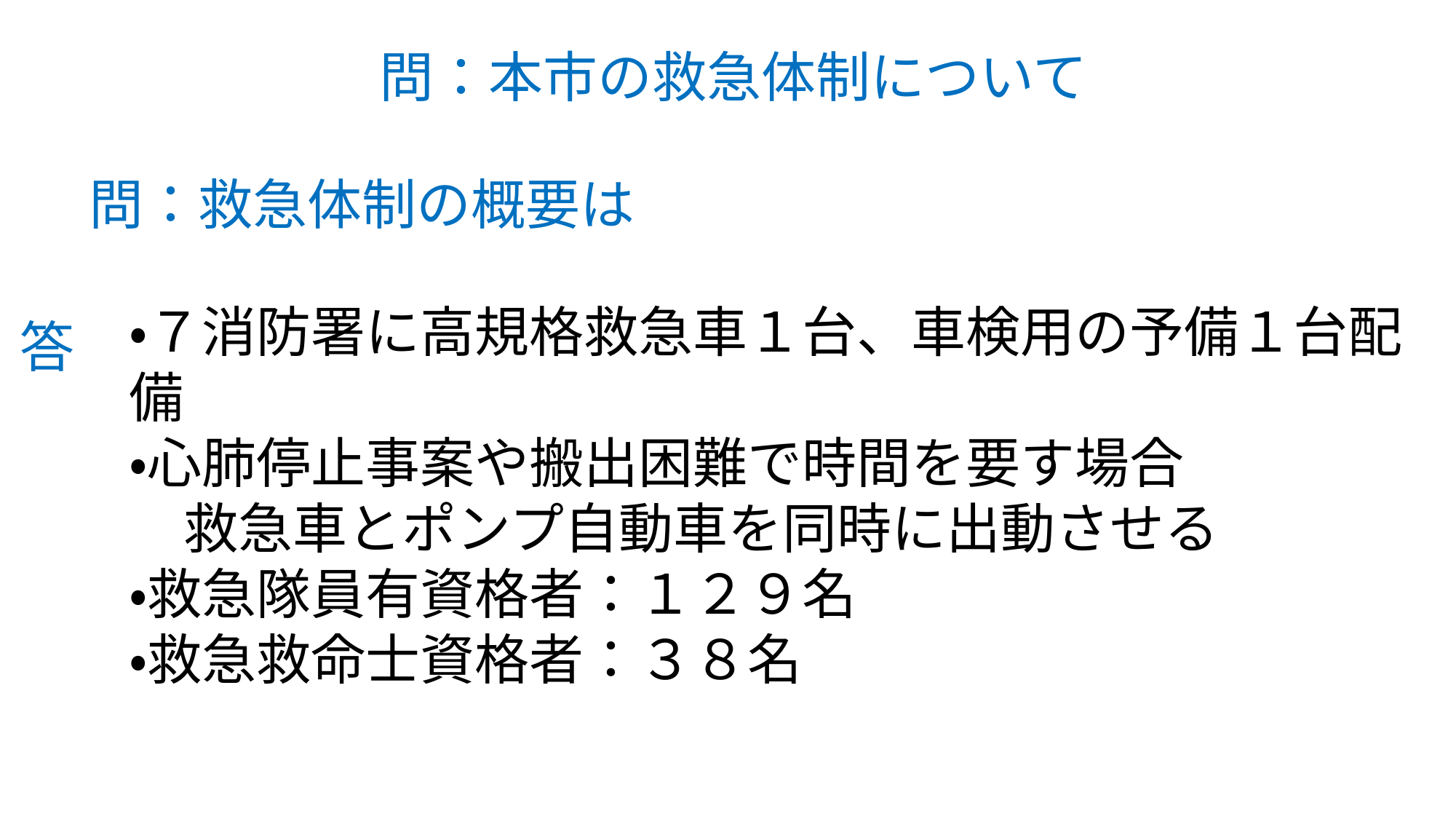

問：本市の救急体制について
問：救急体制の概要は
・７消防署に高規格救急車１台、車検用の予備１台配備
・心肺停止事案や搬出困難で時間を要す場合
　救急車とポンプ自動車を同時に出動させる
・救急隊員有資格者：１２９名
・救急救命士資格者：３８名
答